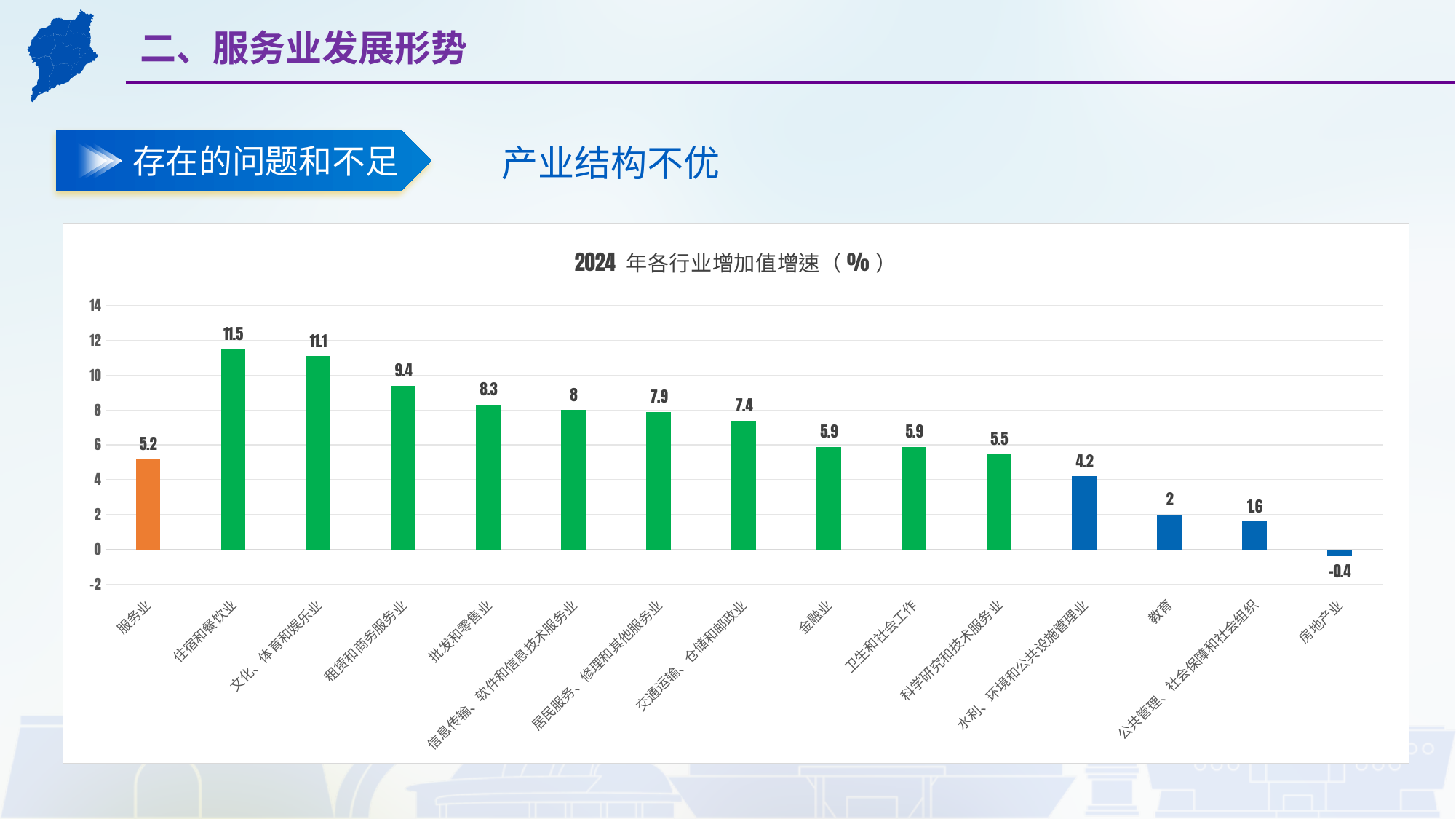

二、服务业发展形势

存在的问题和不足

产业结构不优

### Chart: 2024 年各行业增加值增速（%）

| Category | 增速（%） |
|---|---|
| 服务业 | 5.2 |
| 住宿和餐饮业 | 11.5 |
| 文化、体育和娱乐业 | 11.1 |
| 租赁和商务服务业 | 9.4 |
| 批发和零售业 | 8.3 |
| 信息传输、软件和信息技术服务业 | 8.0 |
| 居民服务、修理和其他服务业 | 7.9 |
| 交通运输、仓储和邮政业 | 7.4 |
| 金融业 | 5.9 |
| 卫生和社会工作 | 5.9 |
| 科学研究和技术服务业 | 5.5 |
| 水利、环境和公共设施管理业 | 4.2 |
| 教育 | 2.0 |
| 公共管理、社会保障和社会组织 | 1.6 |
| 房地产业 | -0.4 |